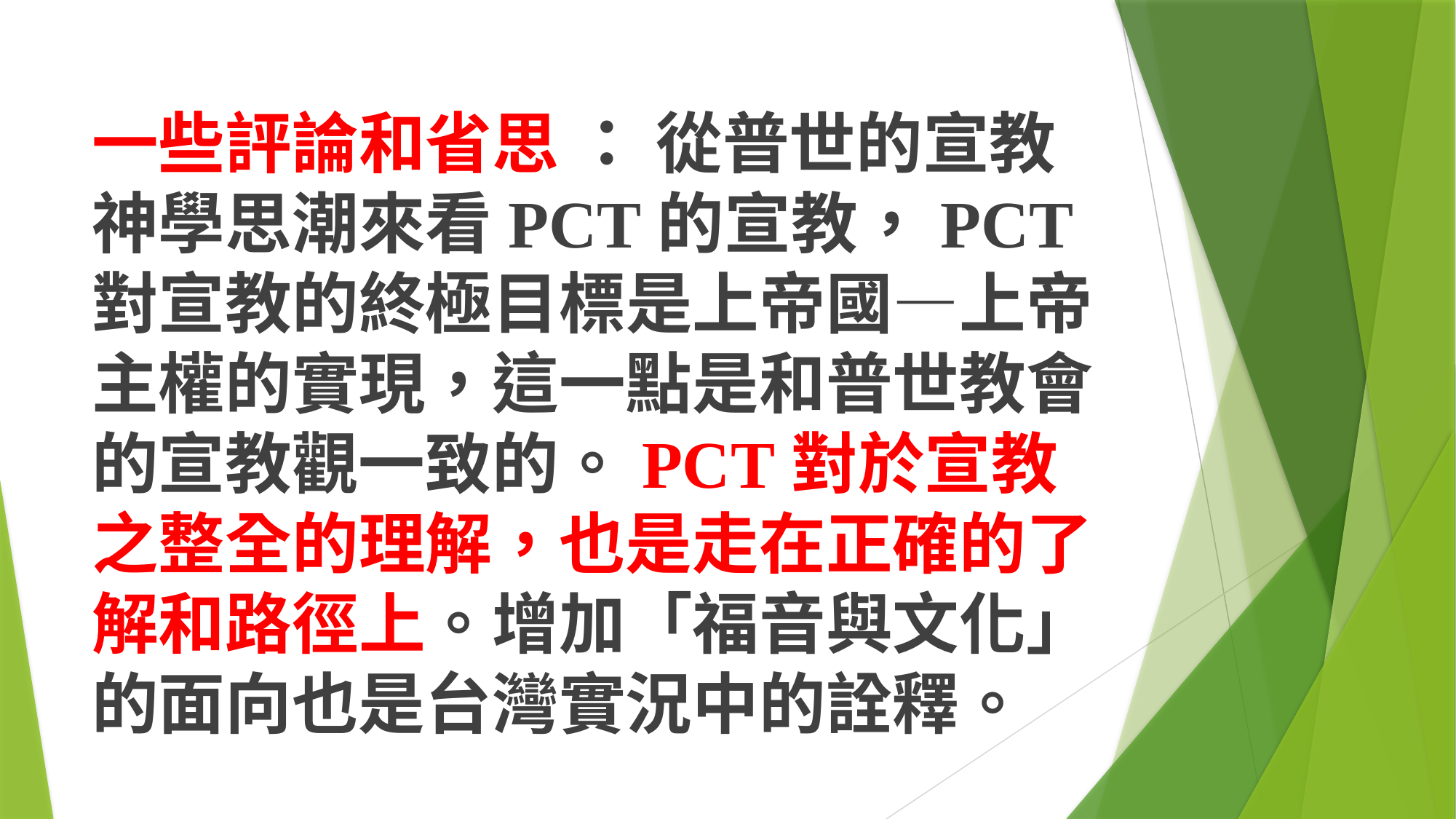

#
一些評論和省思 ： 從普世的宣教神學思潮來看PCT的宣教，PCT對宣教的終極目標是上帝國—上帝主權的實現，這一點是和普世教會的宣教觀一致的。PCT對於宣教之整全的理解，也是走在正確的了解和路徑上。增加「福音與文化」的面向也是台灣實況中的詮釋。